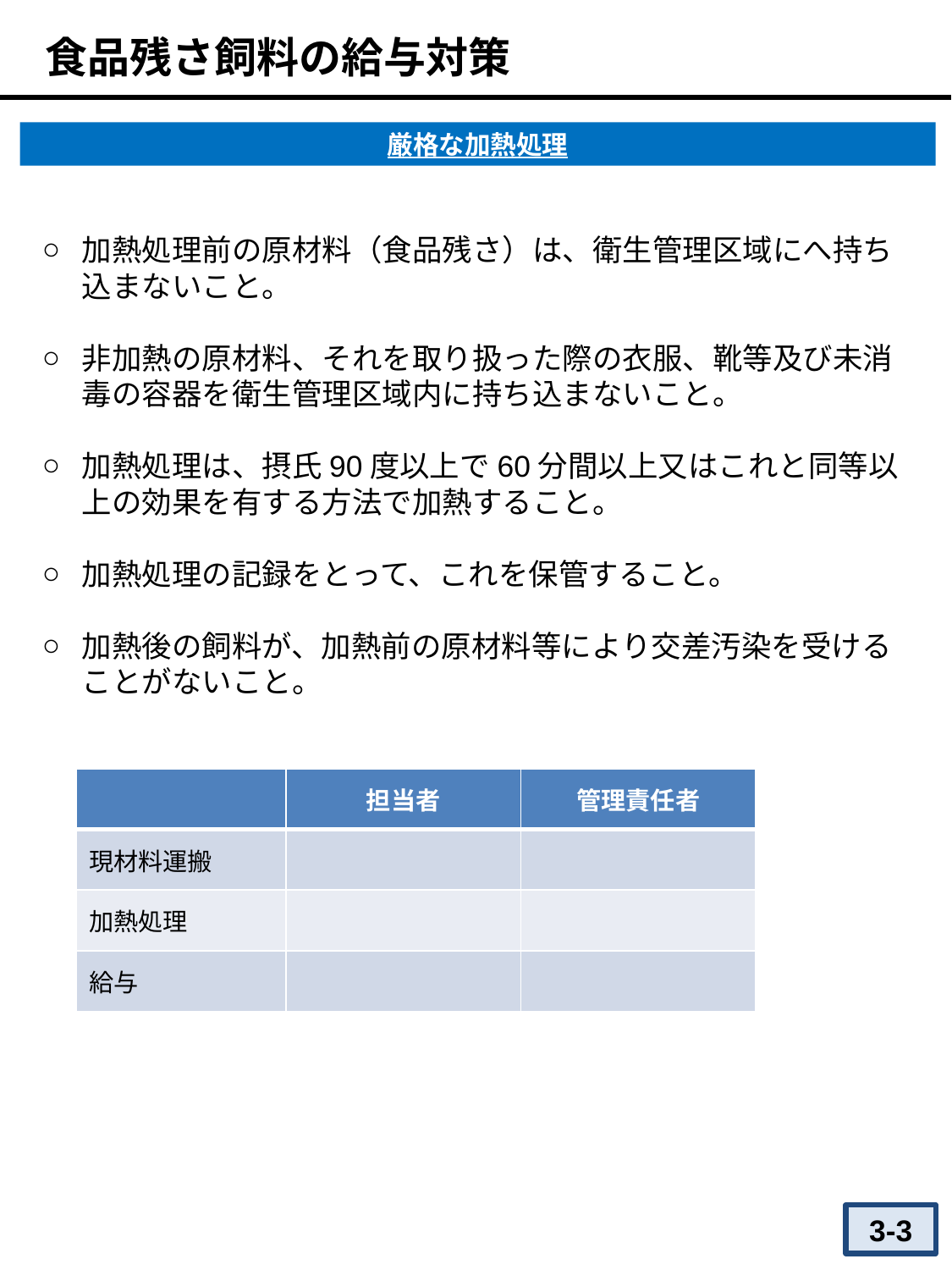

食品残さ飼料の給与対策
厳格な加熱処理
加熱処理前の原材料（食品残さ）は、衛生管理区域にへ持ち込まないこと。

非加熱の原材料、それを取り扱った際の衣服、靴等及び未消毒の容器を衛生管理区域内に持ち込まないこと。

加熱処理は、摂氏90度以上で60分間以上又はこれと同等以上の効果を有する方法で加熱すること。

加熱処理の記録をとって、これを保管すること。

加熱後の飼料が、加熱前の原材料等により交差汚染を受けることがないこと。
|  | 担当者 | 管理責任者 |
| --- | --- | --- |
| 現材料運搬 |  |  |
| 加熱処理 |  |  |
| 給与 |  |  |
3-3